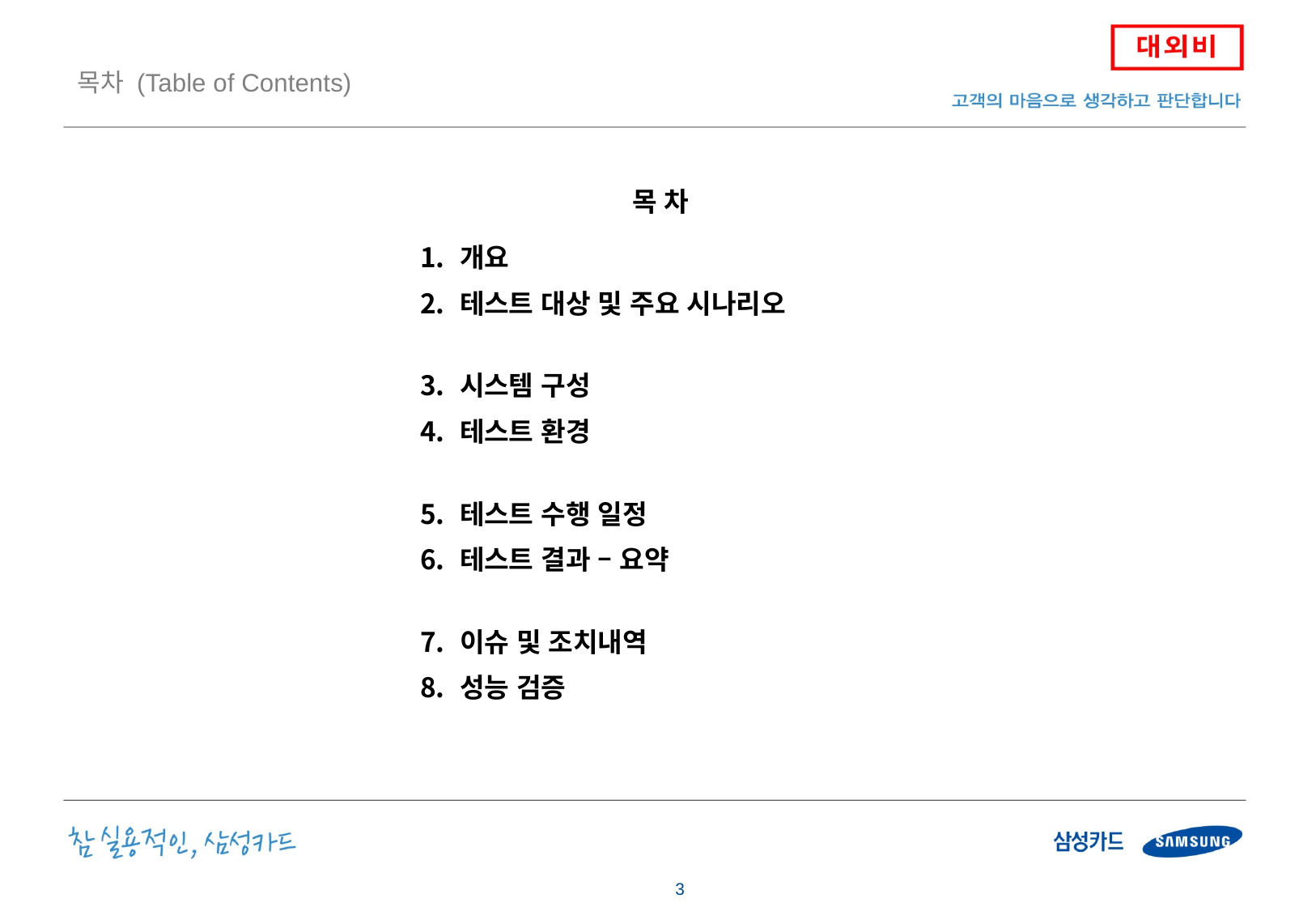

목차 (Table of Contents)
| 목 차 |
| --- |
| 개요 테스트 대상 및 주요 시나리오 시스템 구성 테스트 환경 테스트 수행 일정 테스트 결과 – 요약 이슈 및 조치내역 성능 검증 |